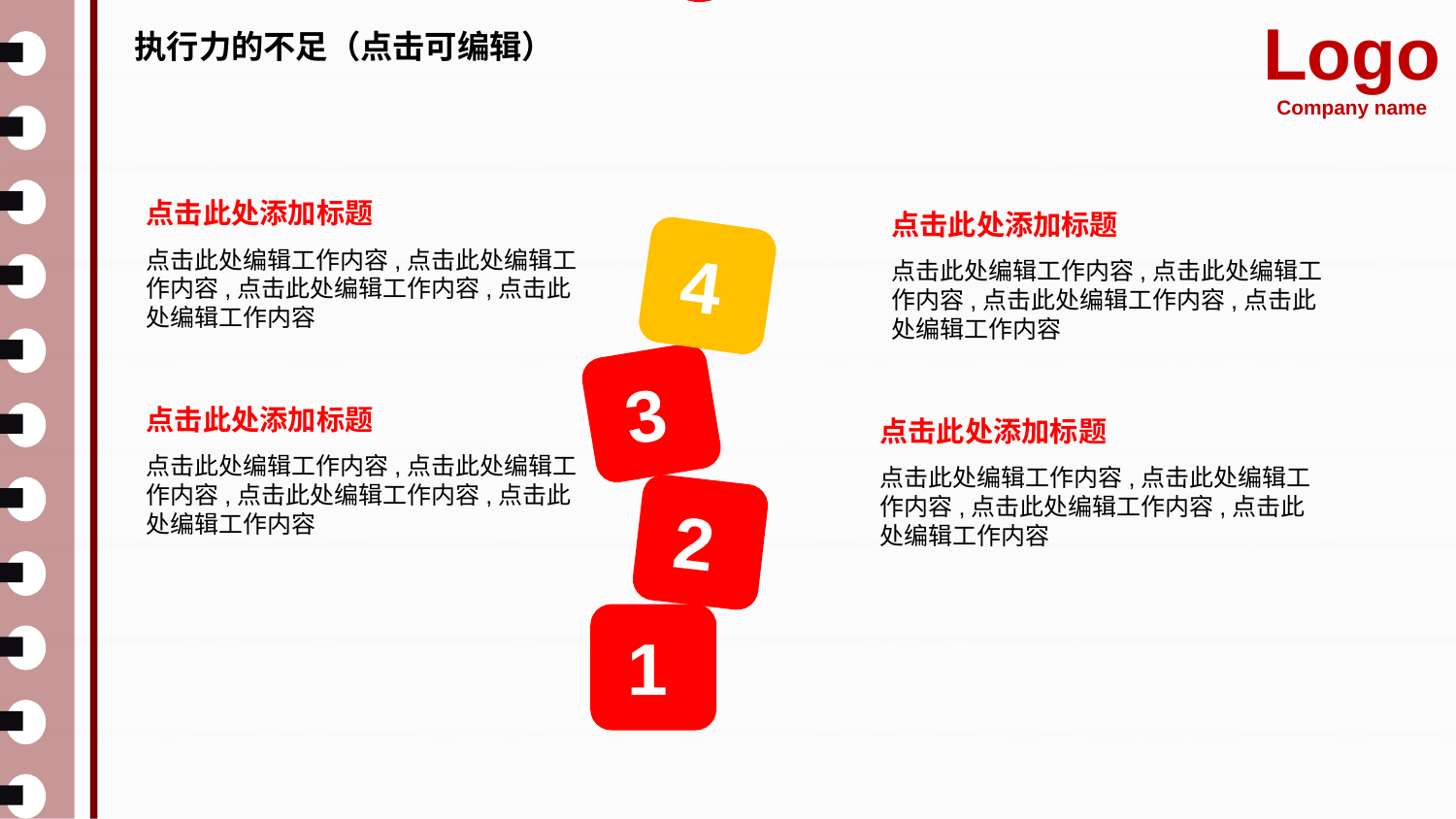

Logo
Company name

执行力的不足（点击可编辑）

点击此处添加标题
点击此处添加标题

4
点击此处编辑工作内容,点击此处编辑工作内容,点击此处编辑工作内容,点击此处编辑工作内容
点击此处编辑工作内容,点击此处编辑工作内容,点击此处编辑工作内容,点击此处编辑工作内容

3
点击此处添加标题

点击此处添加标题
点击此处编辑工作内容,点击此处编辑工作内容,点击此处编辑工作内容,点击此处编辑工作内容
点击此处编辑工作内容,点击此处编辑工作内容,点击此处编辑工作内容,点击此处编辑工作内容

2

1